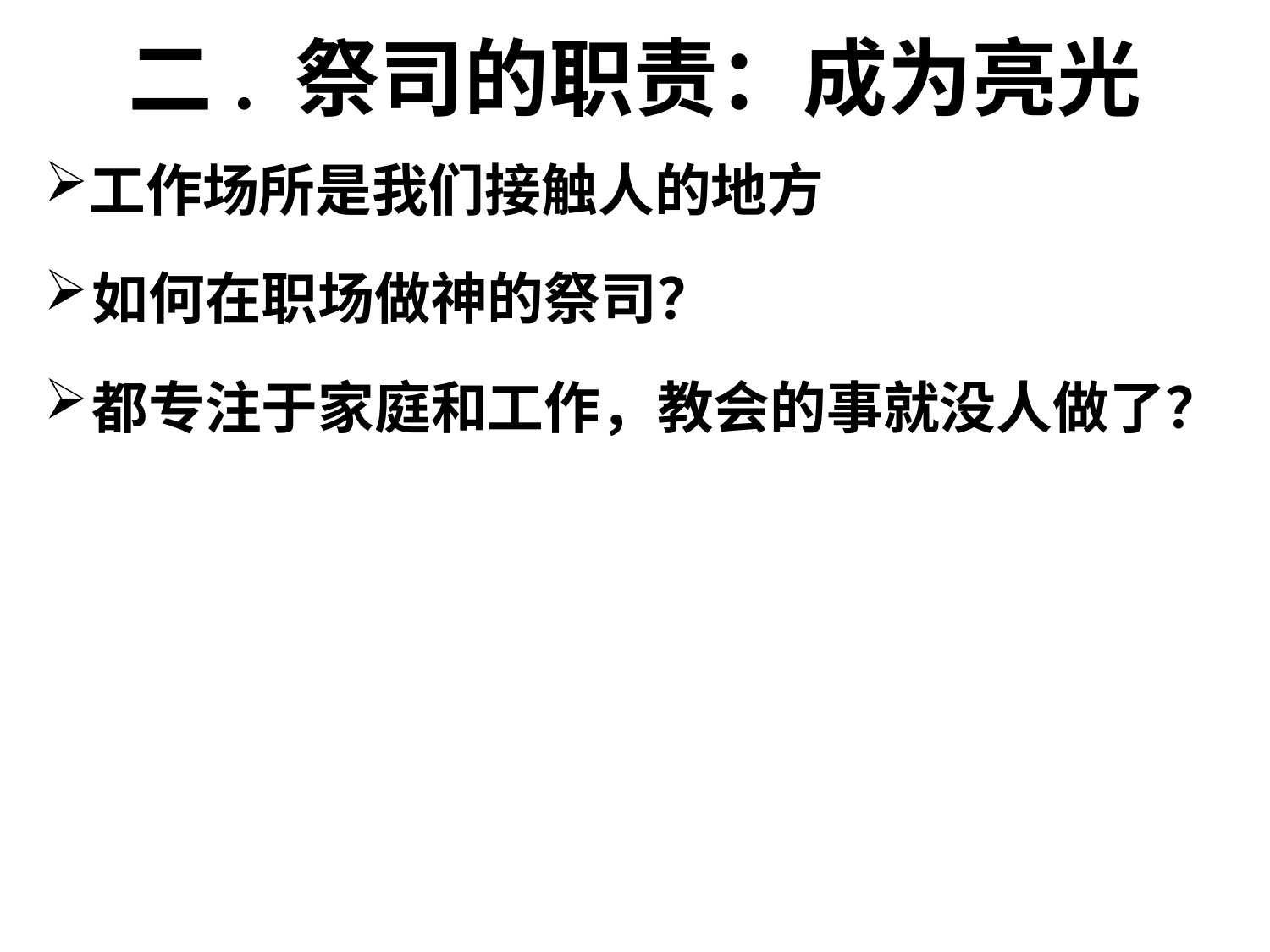

# 二. 祭司的职责：成为亮光
工作场所是我们接触人的地方

如何在职场做神的祭司？

都专注于家庭和工作，教会的事就没人做了？